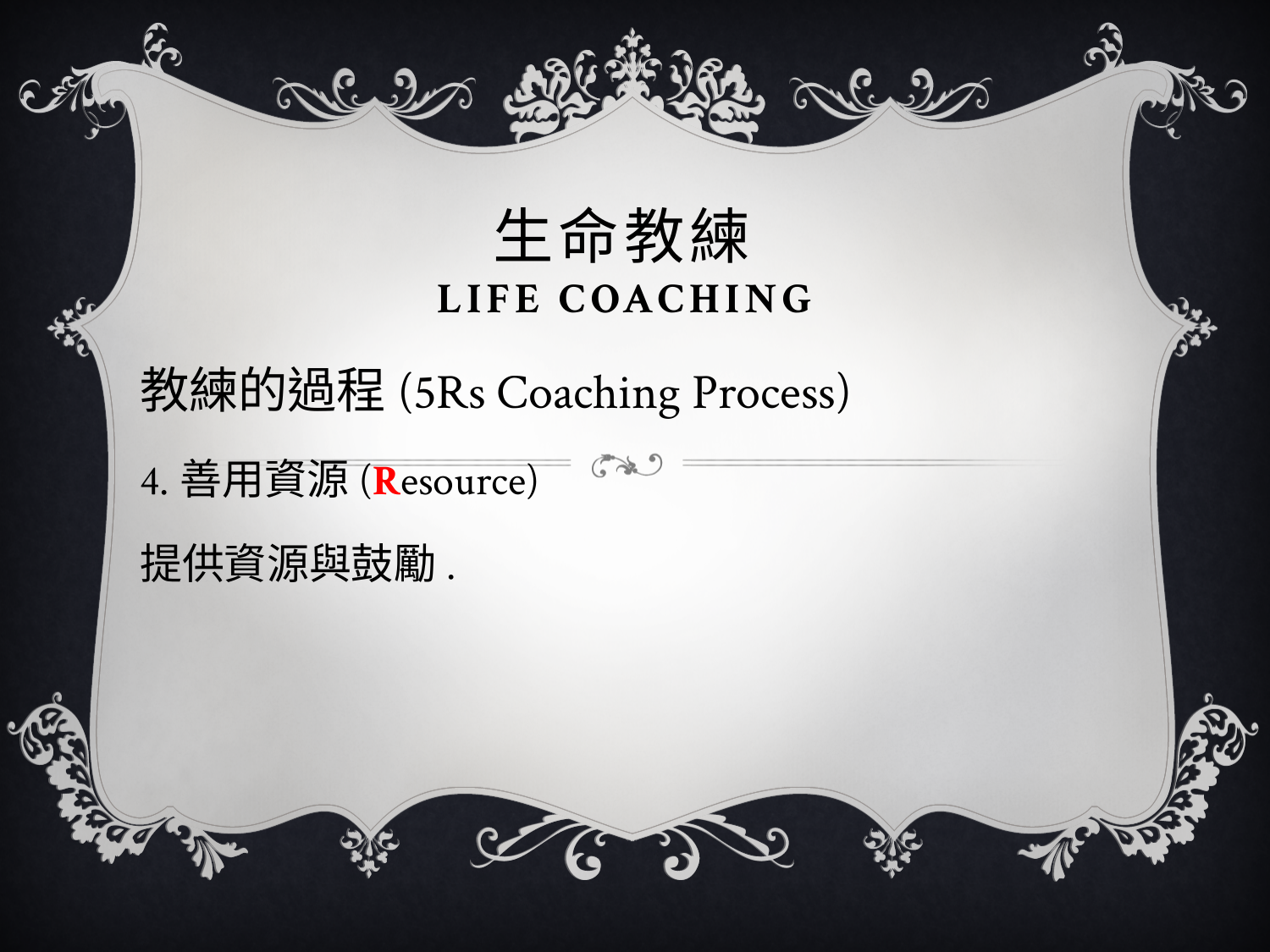

# 生命教練 Life coaching

教練的過程(5Rs Coaching Process)
4.善用資源(Resource)
提供資源與鼓勵.